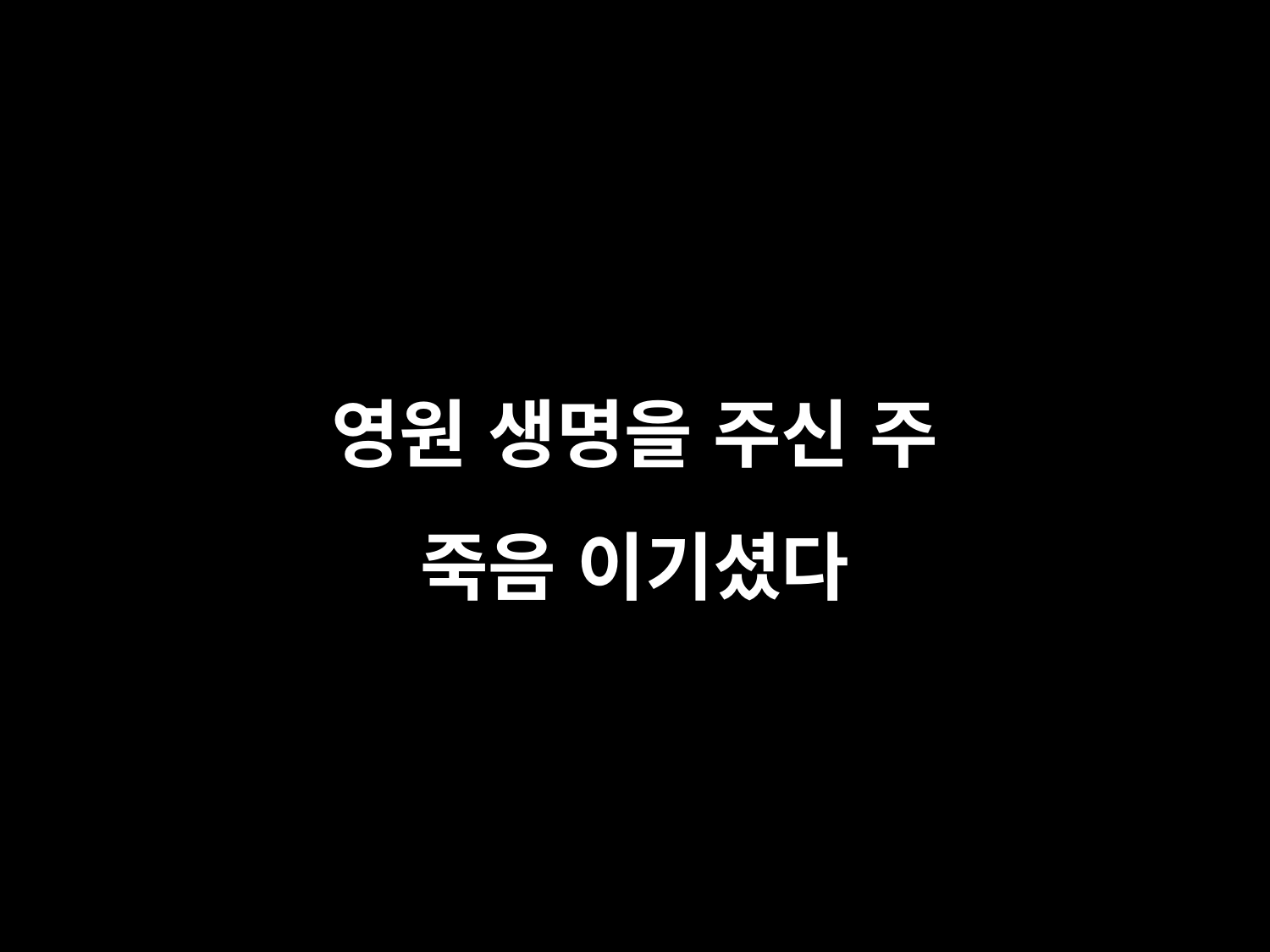

# 영원 생명을 주신 주 죽음 이기셨다